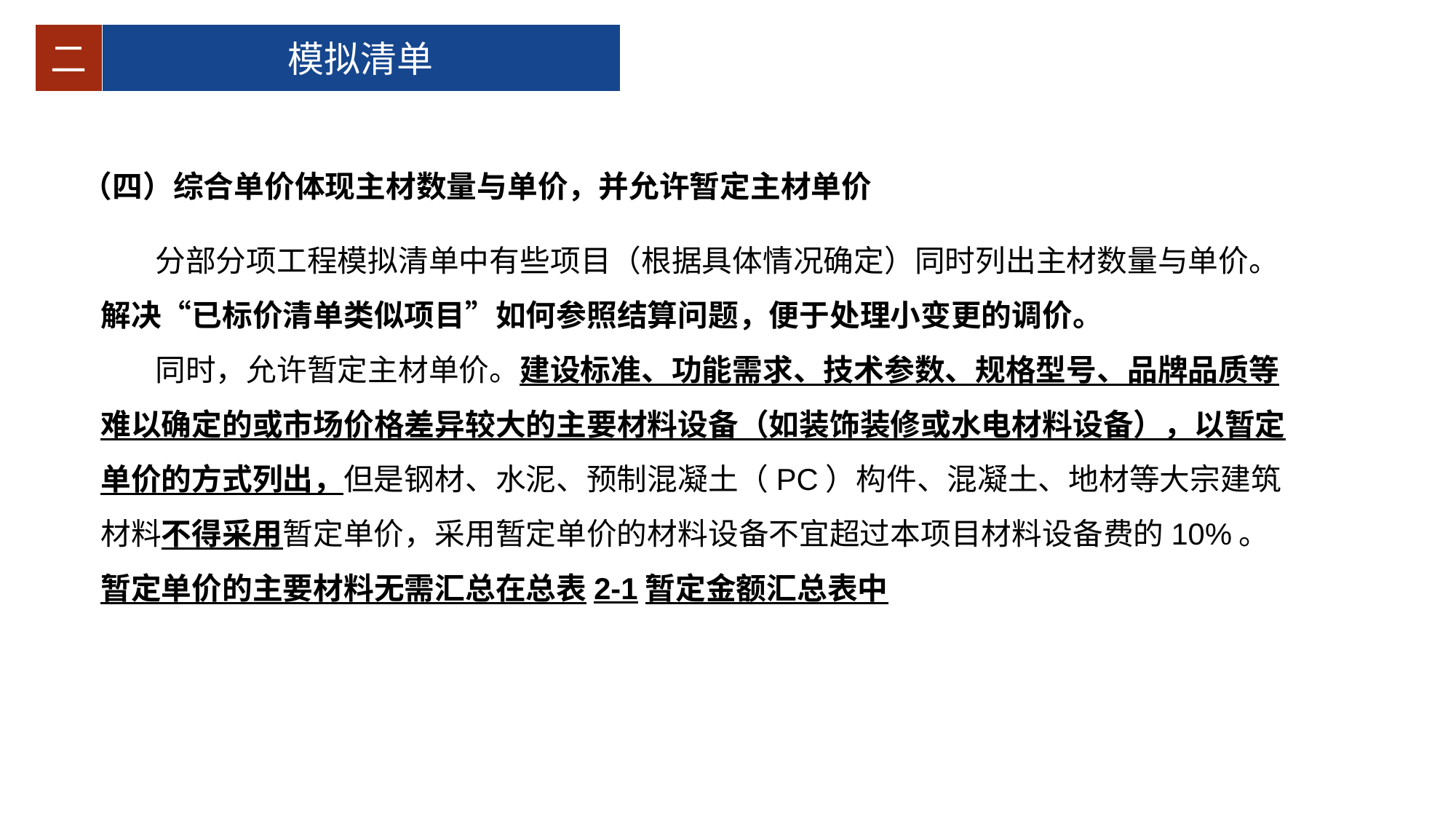

二
模拟清单
（四）综合单价体现主材数量与单价，并允许暂定主材单价
分部分项工程模拟清单中有些项目（根据具体情况确定）同时列出主材数量与单价。解决“已标价清单类似项目”如何参照结算问题，便于处理小变更的调价。
同时，允许暂定主材单价。建设标准、功能需求、技术参数、规格型号、品牌品质等难以确定的或市场价格差异较大的主要材料设备（如装饰装修或水电材料设备），以暂定单价的方式列出，但是钢材、水泥、预制混凝土（PC）构件、混凝土、地材等大宗建筑材料不得采用暂定单价，采用暂定单价的材料设备不宜超过本项目材料设备费的10%。暂定单价的主要材料无需汇总在总表2-1暂定金额汇总表中